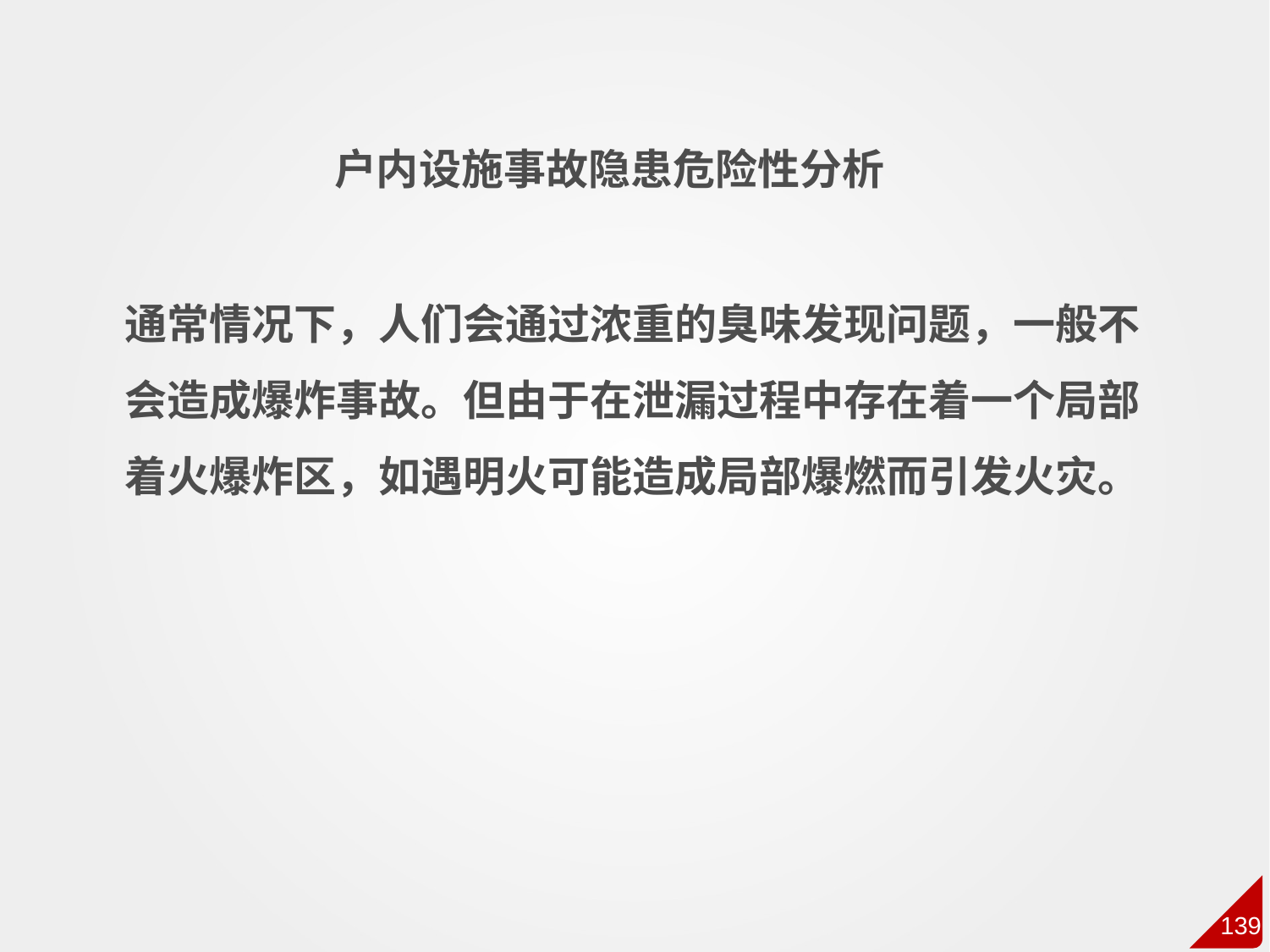

户内设施事故隐患危险性分析
通常情况下，人们会通过浓重的臭味发现问题，一般不会造成爆炸事故。但由于在泄漏过程中存在着一个局部着火爆炸区，如遇明火可能造成局部爆燃而引发火灾。